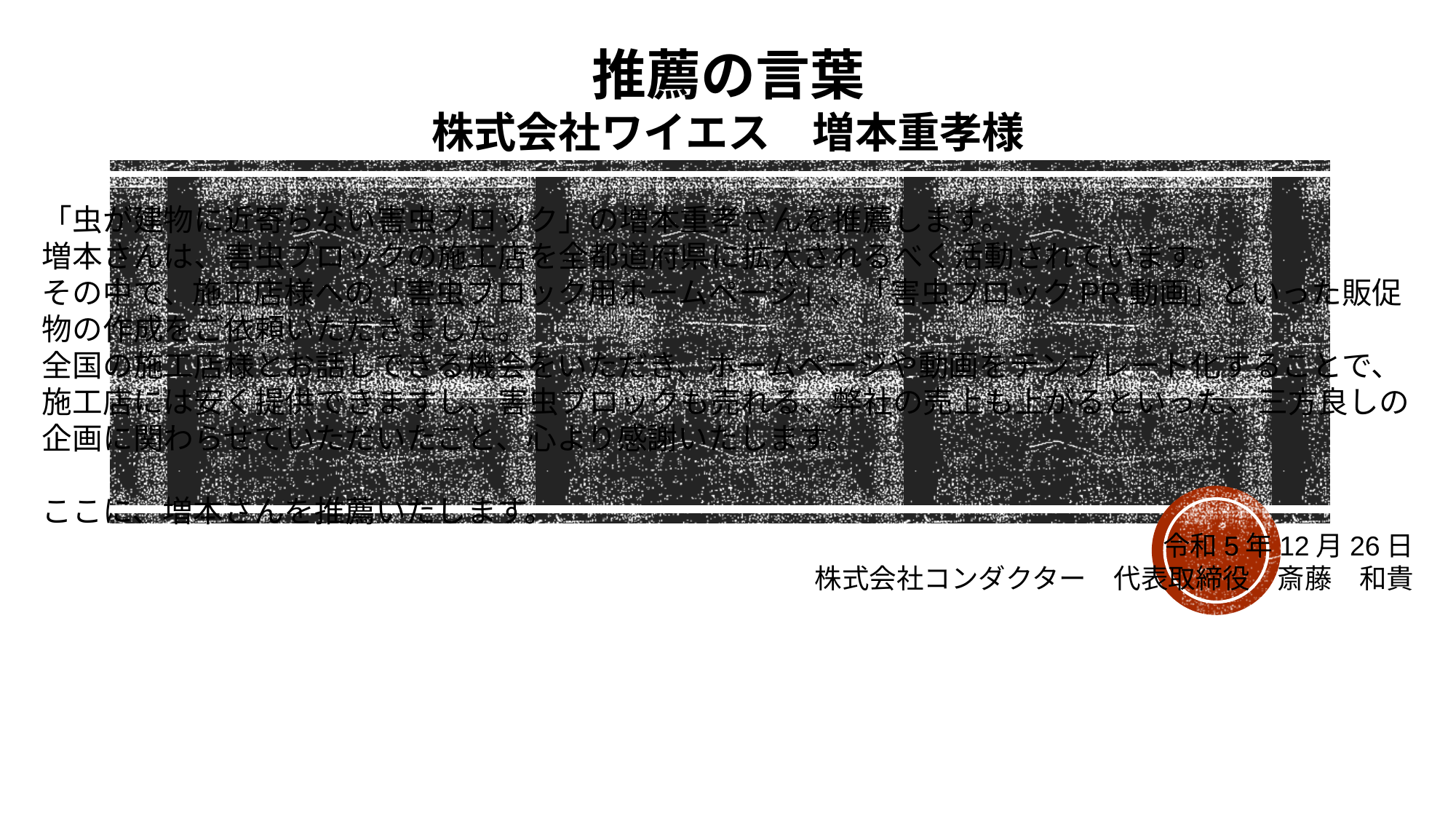

推薦の言葉
株式会社ワイエス　増本重孝様

「虫が建物に近寄らない害虫ブロック」の増本重孝さんを推薦します。
増本さんは、害虫ブロックの施工店を全都道府県に拡大されるべく活動されています。
その中で、施工店様への「害虫ブロック用ホームページ」、「害虫ブロックPR動画」といった販促物の作成をご依頼いただきました。
全国の施工店様とお話しできる機会をいただき、ホームページや動画をテンプレート化することで、施工店には安く提供できますし、害虫ブロックも売れる、弊社の売上も上がるといった、三方良しの企画に関わらせていただいたこと、心より感謝いたします。

ここに、増本さんを推薦いたします。
令和5年12月26日
株式会社コンダクター　代表取締役　斎藤　和貴